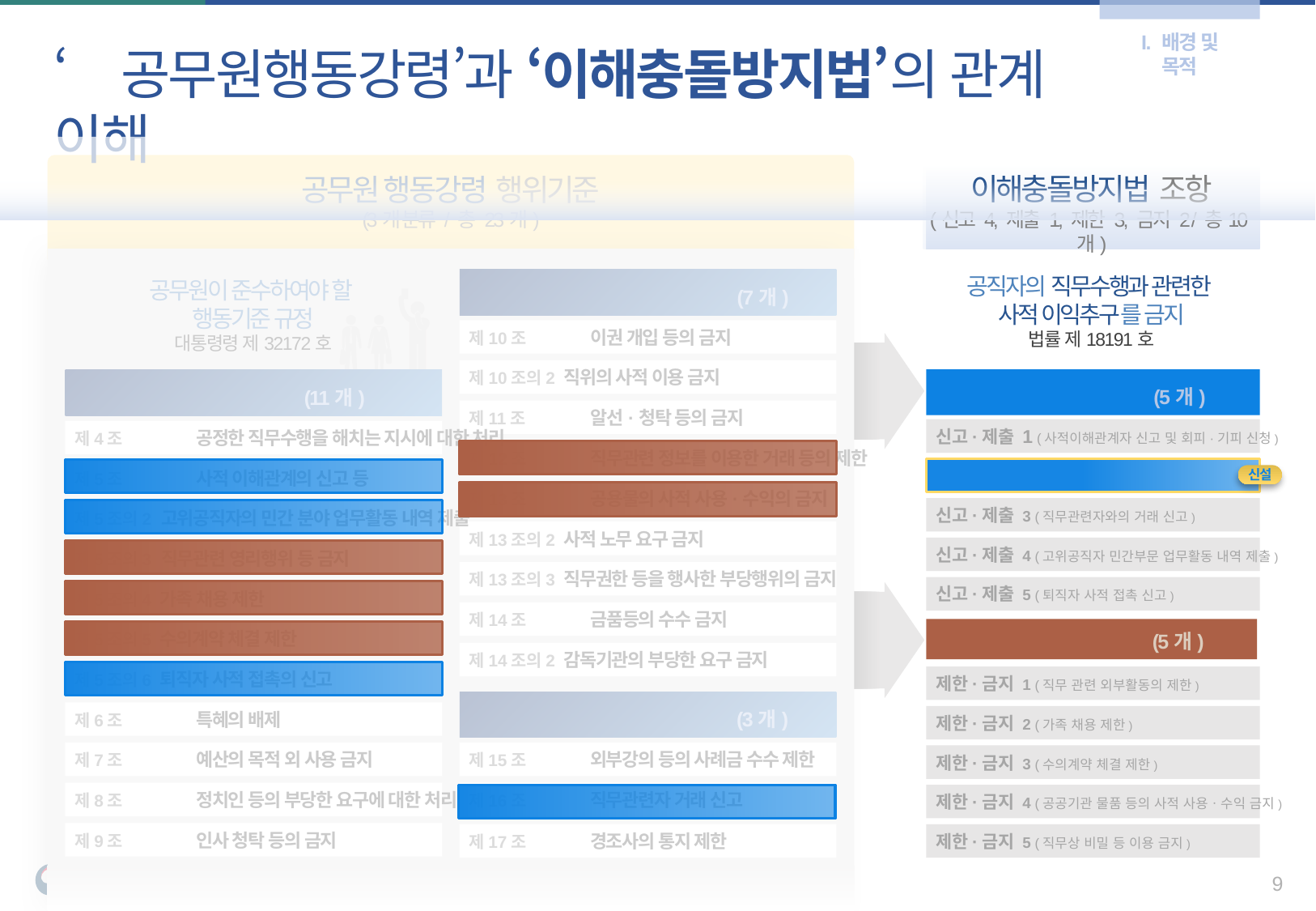

I. 배경 및 목적

‘공무원행동강령’과 ‘이해충돌방지법’의 관계 이해

공무원 행동강령 행위기준
(3개 분류 / 총 23개)

공무원이 준수하여야 할
행동기준 규정
대통령령 제32172호
부당이득의 수수금지 등 (7개)

제10조 	이권 개입 등의 금지
제10조의2 직위의 사적 이용 금지
공정한 직무수행 (11개)
제4조 	공정한 직무수행을 해치는 지시에 대한 처리
제5조 	사적 이해관계의 신고 등
제5조의2 고위공직자의 민간 분야 업무활동 내역 제출
제5조의3 직무관련 영리행위 등 금지
제5조의4 가족 채용 제한
제5조의5 수의계약 체결 제한
제5조의6 퇴직자 사적 접촉의 신고
제6조 	특혜의 배제
제7조 	예산의 목적 외 사용 금지
제8조 	정치인 등의 부당한 요구에 대한 처리
제9조 	인사 청탁 등의 금지
제11조 	알선·청탁 등의 금지
제12조 	직무관련 정보를 이용한 거래 등의 제한
제13조 	공용물의 사적 사용·수익의 금지
제13조의2 사적 노무 요구 금지
제13조의3 직무권한 등을 행사한 부당행위의 금지
제14조 	금품등의 수수 금지
제14조의2 감독기관의 부당한 요구 금지
건전한 공직풍토의 조성 (3개)
제15조 	외부강의 등의 사례금 수수 제한
제16조 	직무관련자 거래 신고
제17조 	경조사의 통지 제한
이해충돌방지법 조항
(신고 4, 제출 1, 제한 3, 금지 2 / 총10개)

공직자의 직무수행과 관련한
사적 이익추구를 금지
법률 제18191호

신고 · 제출 의무 (5개)
신고·제출 1 (사적이해관계자 신고 및 회피·기피 신청)
제한·금지 5 (직무상 비밀 등 이용 금지)
신고·제출 1 (사적이해관계자 신고 및 회피·기피 신청)
제한·금지 4 (공공기관 물품 등의 사적 사용ㆍ수익 금지)
신고·제출 4 (고위공직자 민간부문 업무활동 내역 제출)
제한·금지 1 (직무 관련 외부활동의 제한)
제한·금지 2 (가족 채용 제한)
제한·금지 3 (수의계약 체결 제한)
신고·제출 5 (퇴직자 사적 접촉 신고)
신고·제출 3 (직무관련자와의 거래 신고)
신고·제출 2 (직무 관련 부동산 보유·매수 신고)
신설
신고·제출 3 (직무관련자와의 거래 신고)
신고·제출 4 (고위공직자 민간부문 업무활동 내역 제출)
신고·제출 5 (퇴직자 사적 접촉 신고)

제한 · 금지 행위 (5개)
제한·금지 1 (직무 관련 외부활동의 제한)
제한·금지 2 (가족 채용 제한)
제한·금지 3 (수의계약 체결 제한)
제한·금지 4 (공공기관 물품 등의 사적 사용ㆍ수익 금지)
제한·금지 5 (직무상 비밀 등 이용 금지)
9